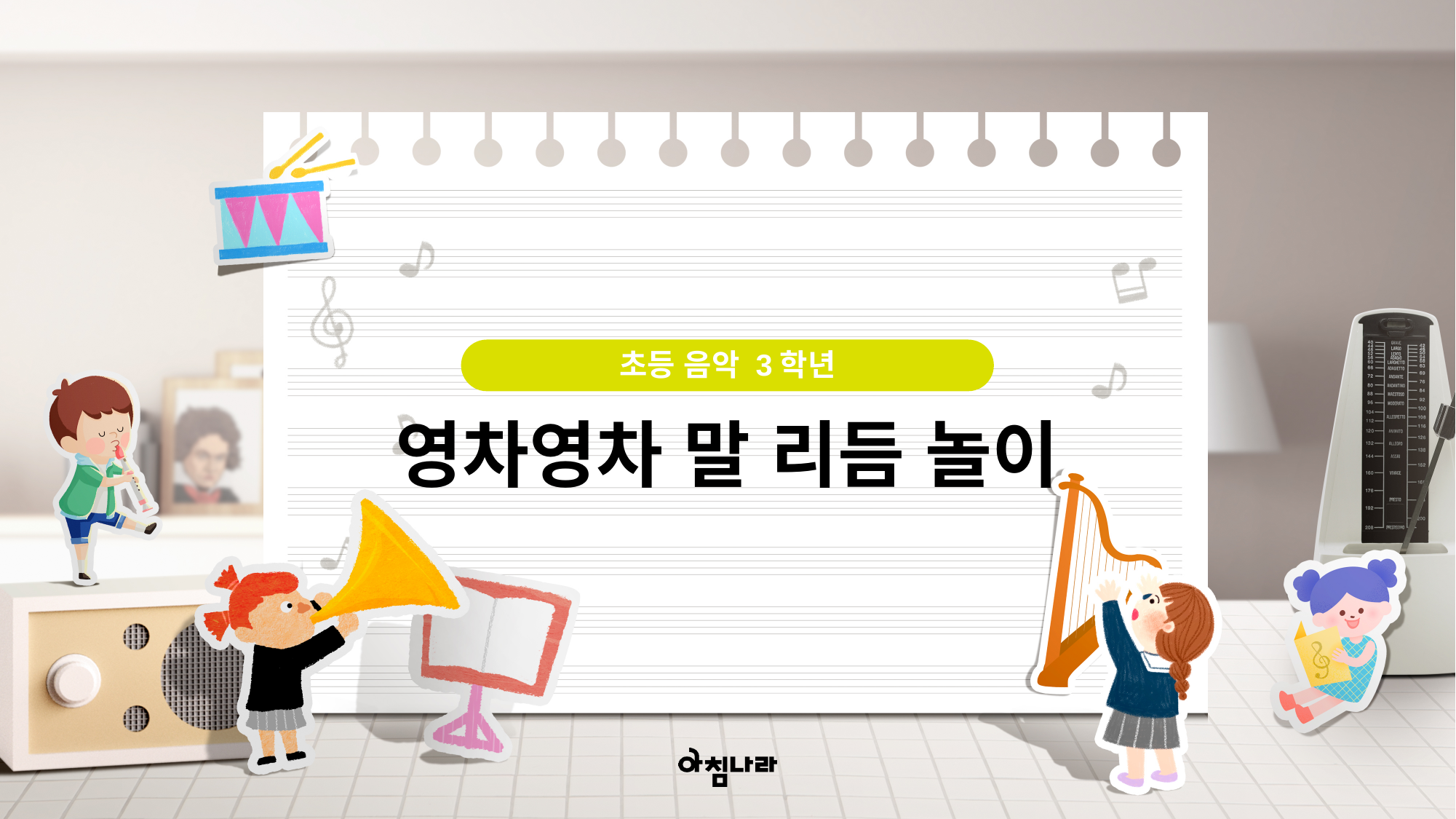

초등 음악 3학년
영차영차 말 리듬 놀이